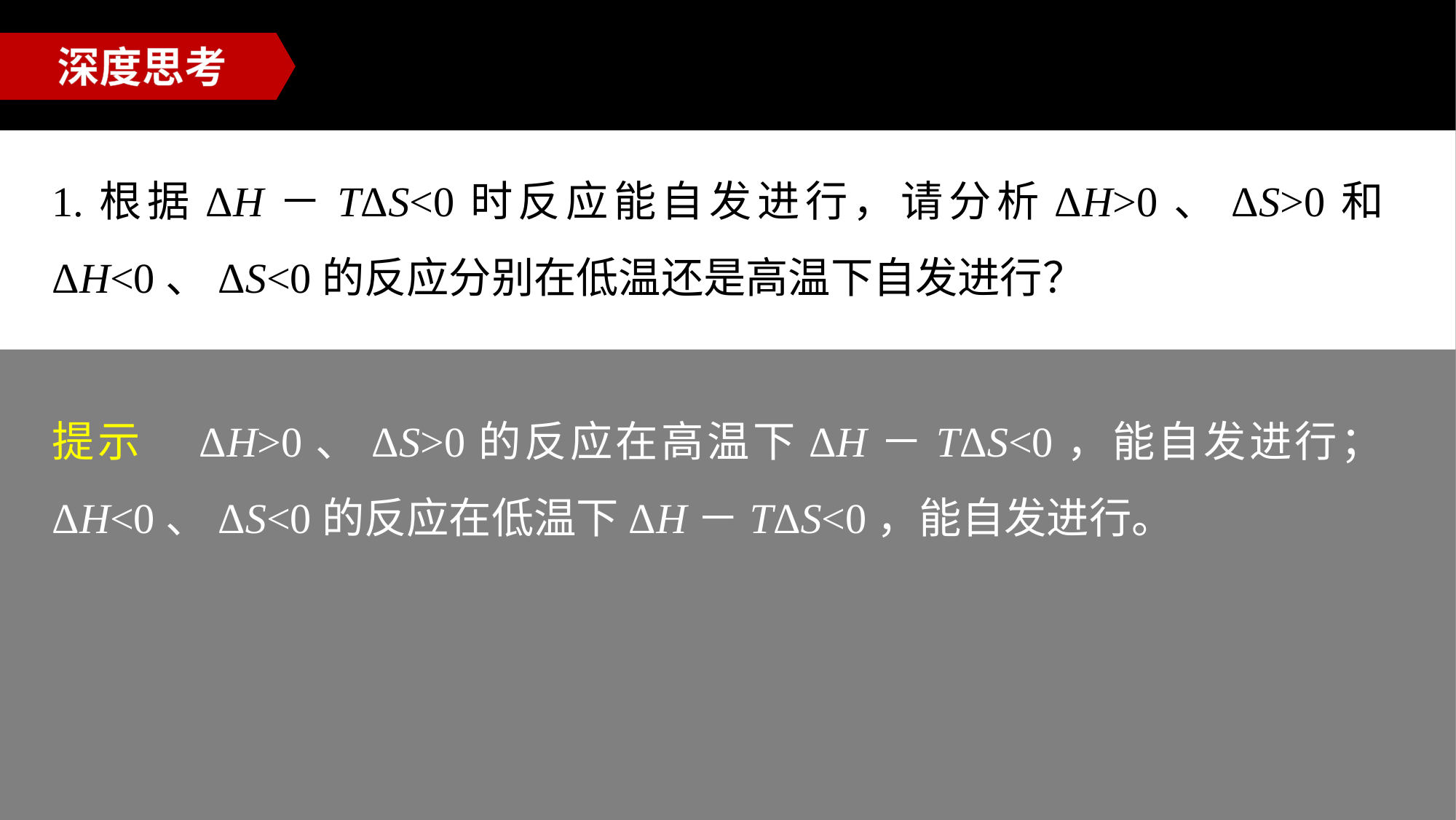

1.根据ΔH－TΔS<0时反应能自发进行，请分析ΔH>0、ΔS>0和ΔH<0、ΔS<0的反应分别在低温还是高温下自发进行？

提示　ΔH>0、ΔS>0的反应在高温下ΔH－TΔS<0，能自发进行；ΔH<0、ΔS<0的反应在低温下ΔH－TΔS<0，能自发进行。